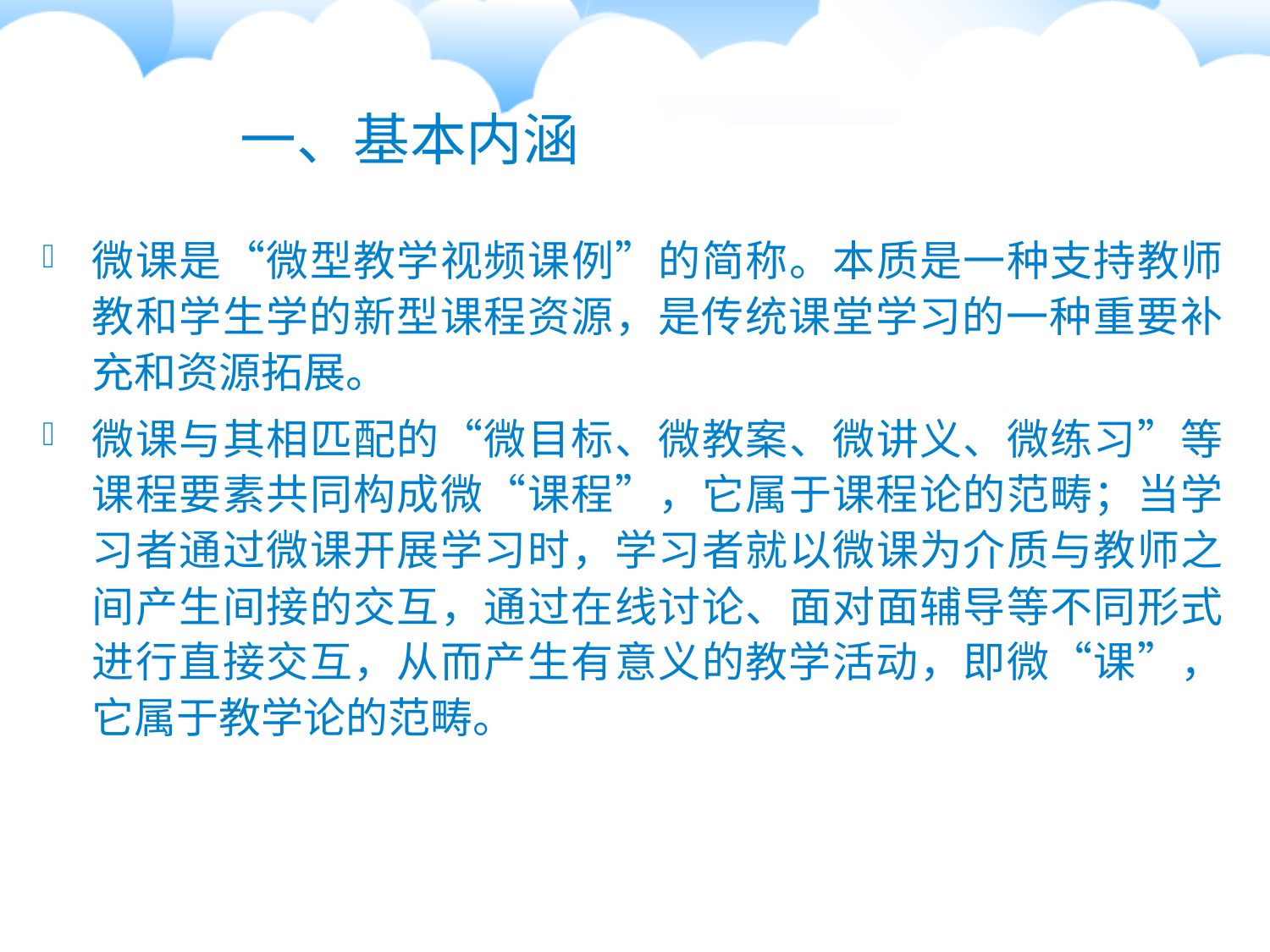

# 一、基本内涵
微课是“微型教学视频课例”的简称。本质是一种支持教师教和学生学的新型课程资源，是传统课堂学习的一种重要补充和资源拓展。
微课与其相匹配的“微目标、微教案、微讲义、微练习”等课程要素共同构成微“课程”，它属于课程论的范畴；当学习者通过微课开展学习时，学习者就以微课为介质与教师之间产生间接的交互，通过在线讨论、面对面辅导等不同形式进行直接交互，从而产生有意义的教学活动，即微“课”，它属于教学论的范畴。